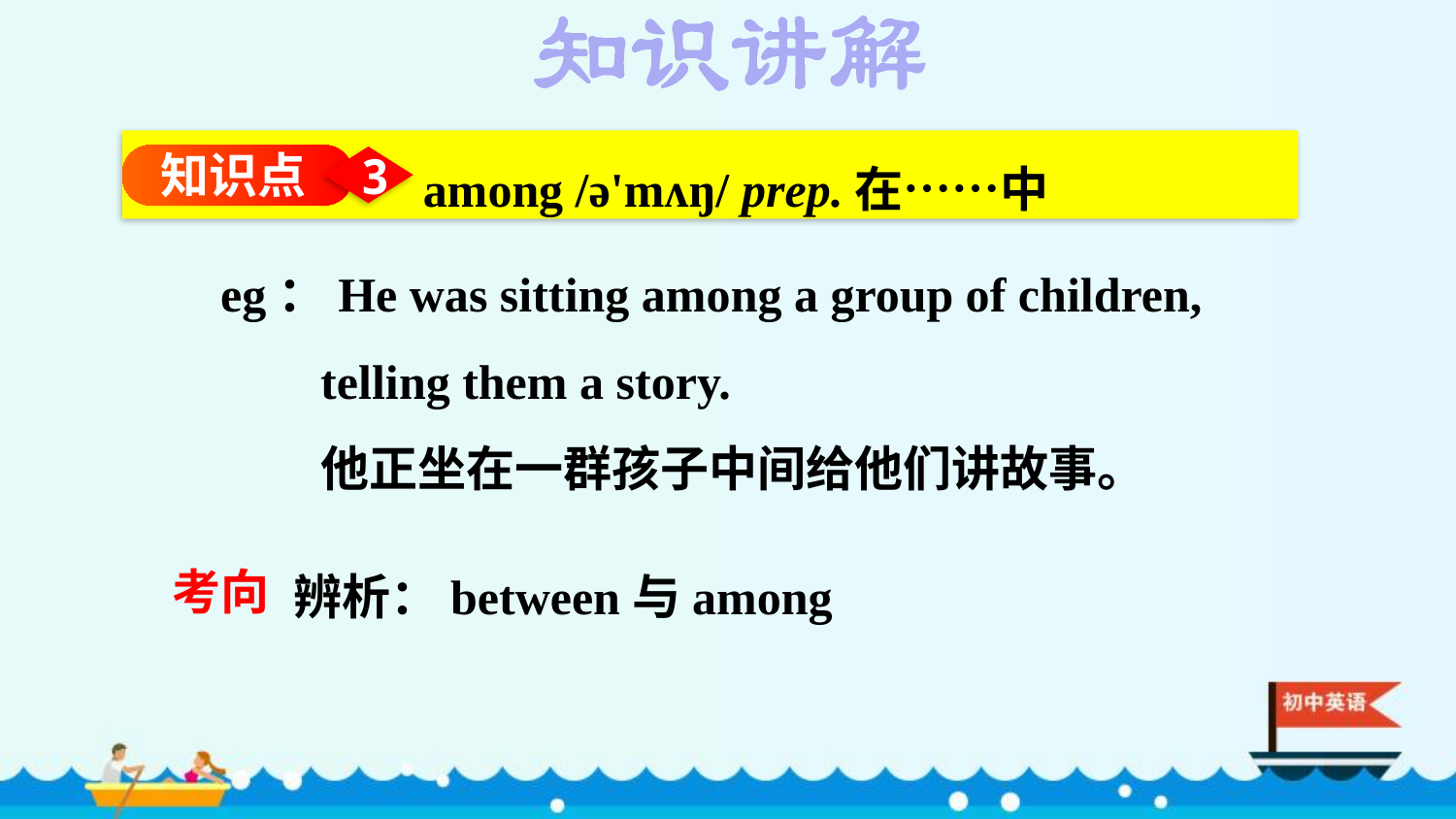

among /ə'mʌŋ/ prep.在……中
知识点

3
eg：He was sitting among a group of children, telling them a story.
他正坐在一群孩子中间给他们讲故事。
辨析：between与among
考向